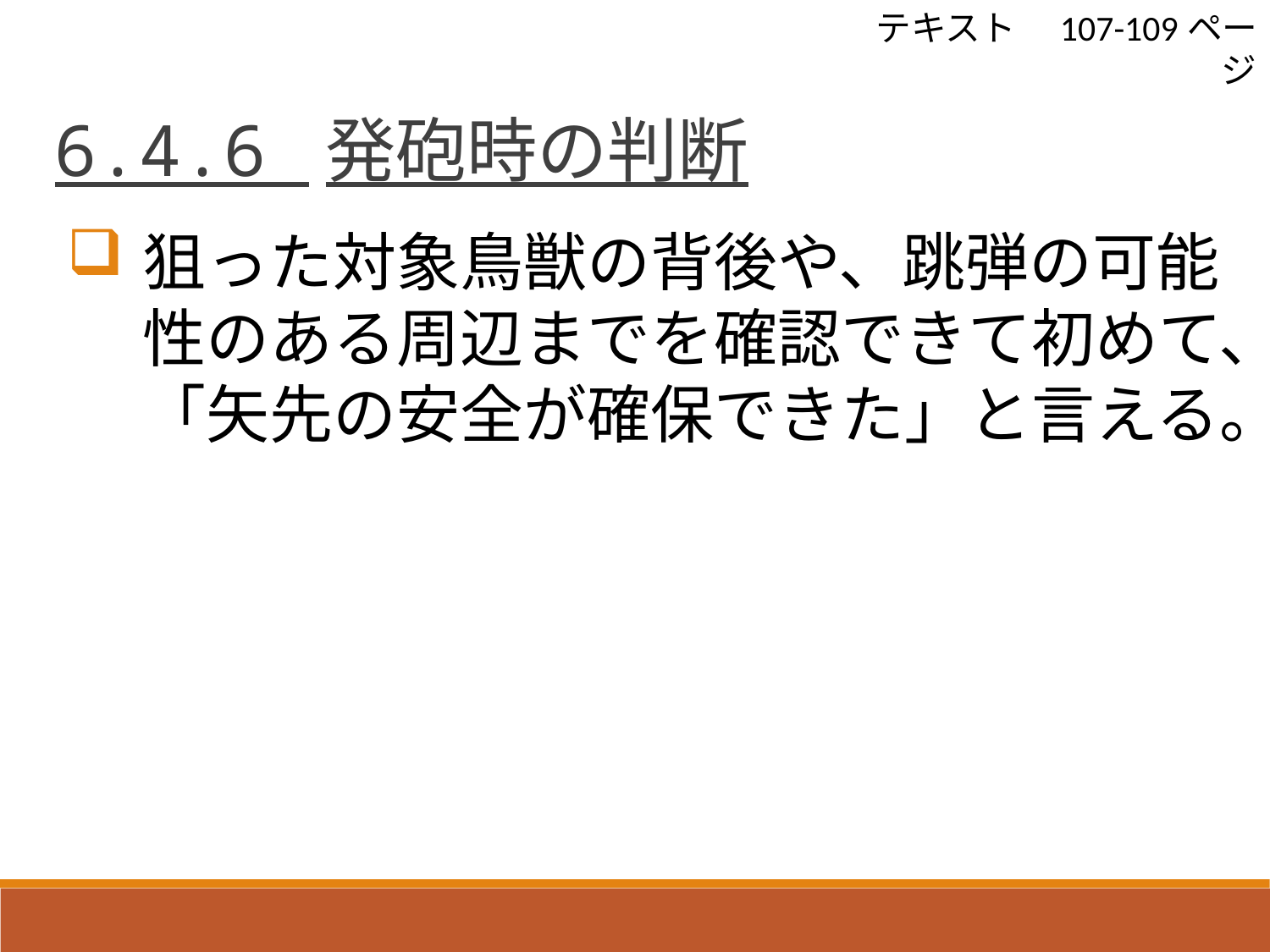

テキスト　107-109ページ
 6.4.6 発砲時の判断
狙った対象鳥獣の背後や、跳弾の可能性のある周辺までを確認できて初めて、「矢先の安全が確保できた」と言える。